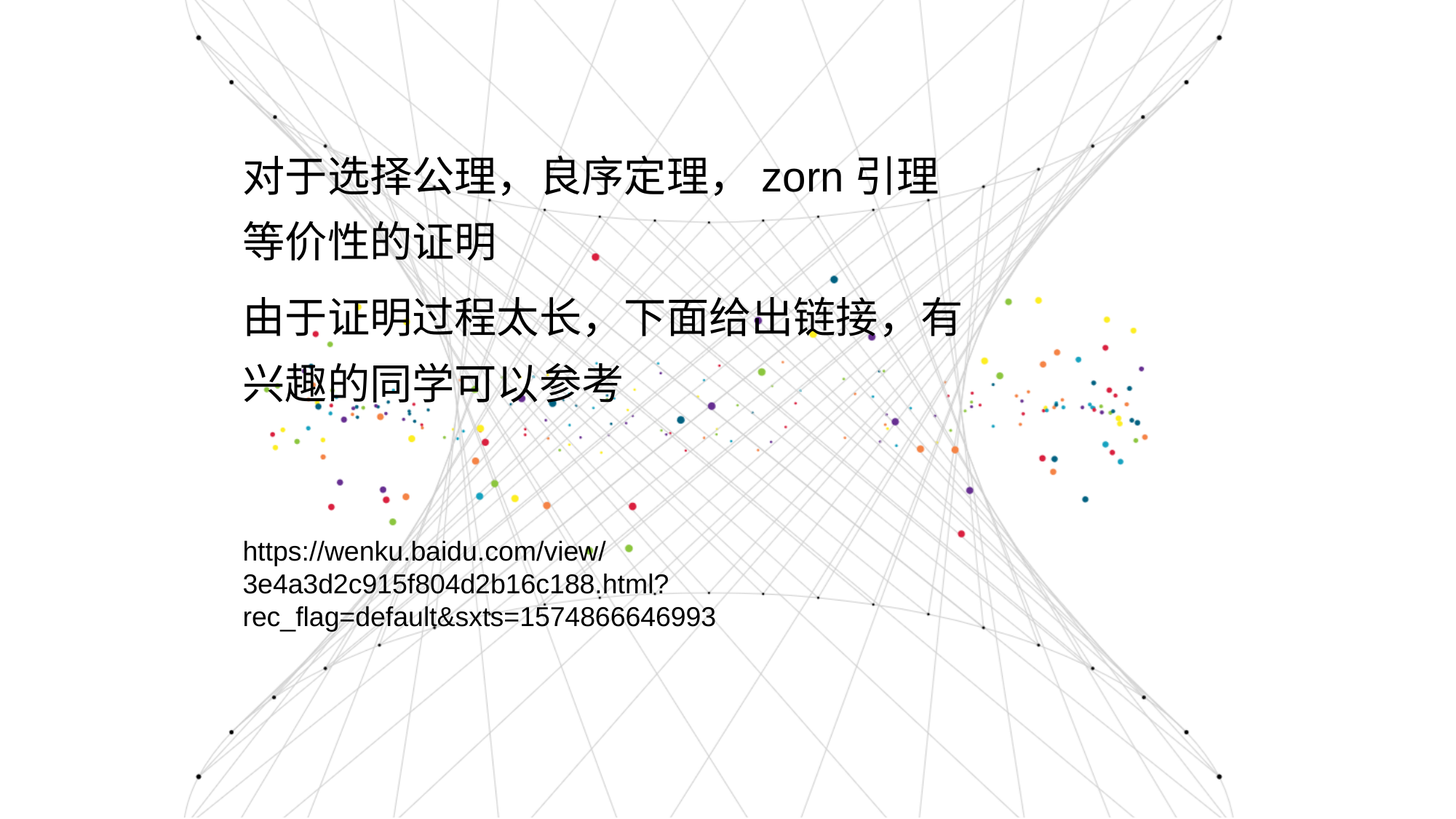

对于选择公理，良序定理，zorn引理等价性的证明
由于证明过程太长，下面给出链接，有兴趣的同学可以参考
https://wenku.baidu.com/view/3e4a3d2c915f804d2b16c188.html?rec_flag=default&sxts=1574866646993